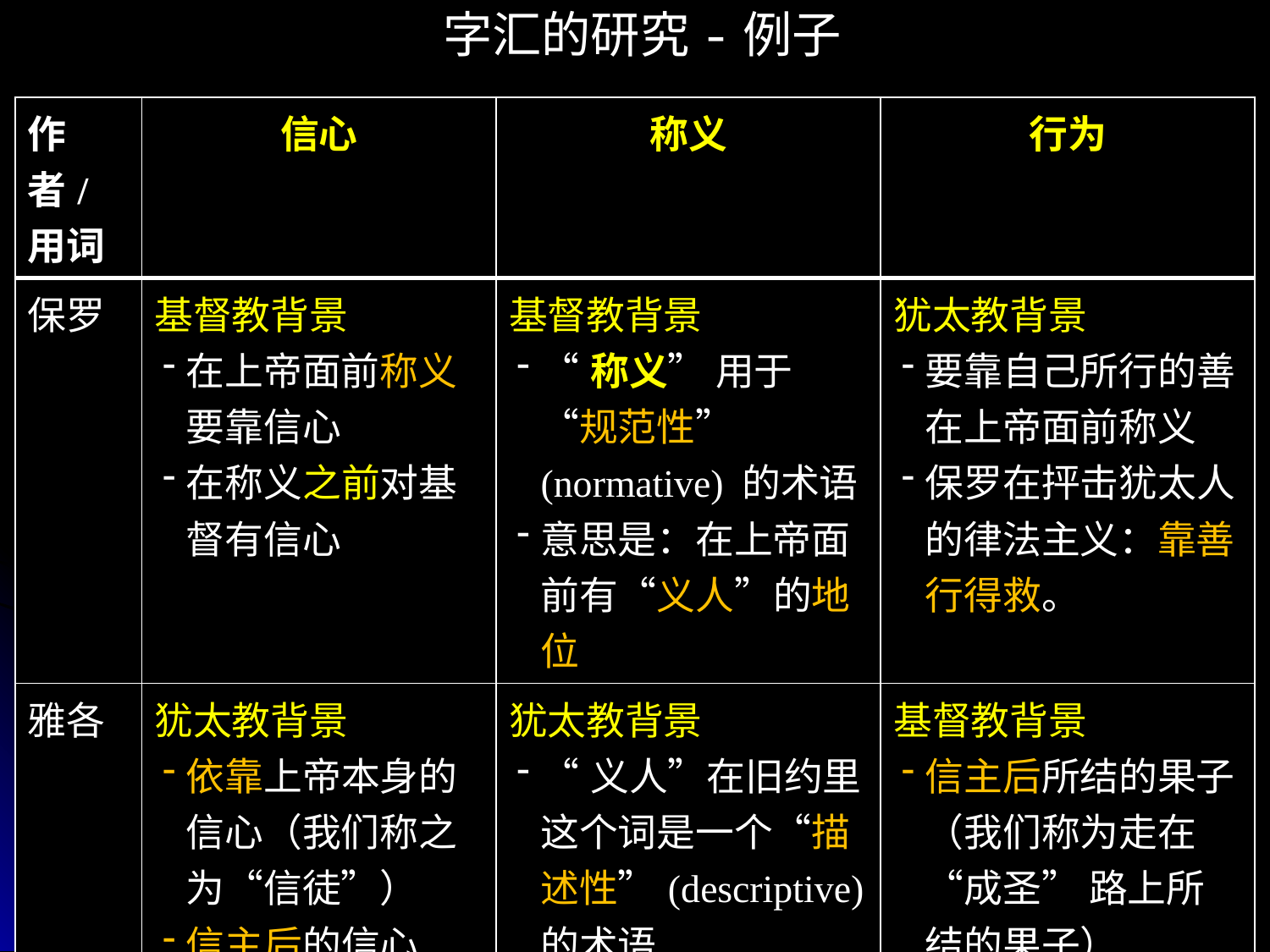

字汇的研究-例子
| 作者/用词 | 信心 | 称义 | 行为 |
| --- | --- | --- | --- |
| 保罗 | 基督教背景 在上帝面前称义要靠信心 在称义之前对基督有信心 | 基督教背景 “称义” 用于 “规范性” (normative) 的术语 意思是：在上帝面前有“义人”的地位 | 犹太教背景 要靠自己所行的善在上帝面前称义 保罗在抨击犹太人的律法主义：靠善行得救。 |
| 雅各 | 犹太教背景 依靠上帝本身的信心（我们称之为“信徒”） 信主后的信心 | 犹太教背景 “义人”在旧约里这个词是一个“描述性”(descriptive) 的术语 一个基本上遵守上帝的诫命的人因为他已经得救了。 | 基督教背景 信主后所结的果子（我们称为走在 “成圣” 路上所结的果子） 有神的生命的凭据 |
5
5